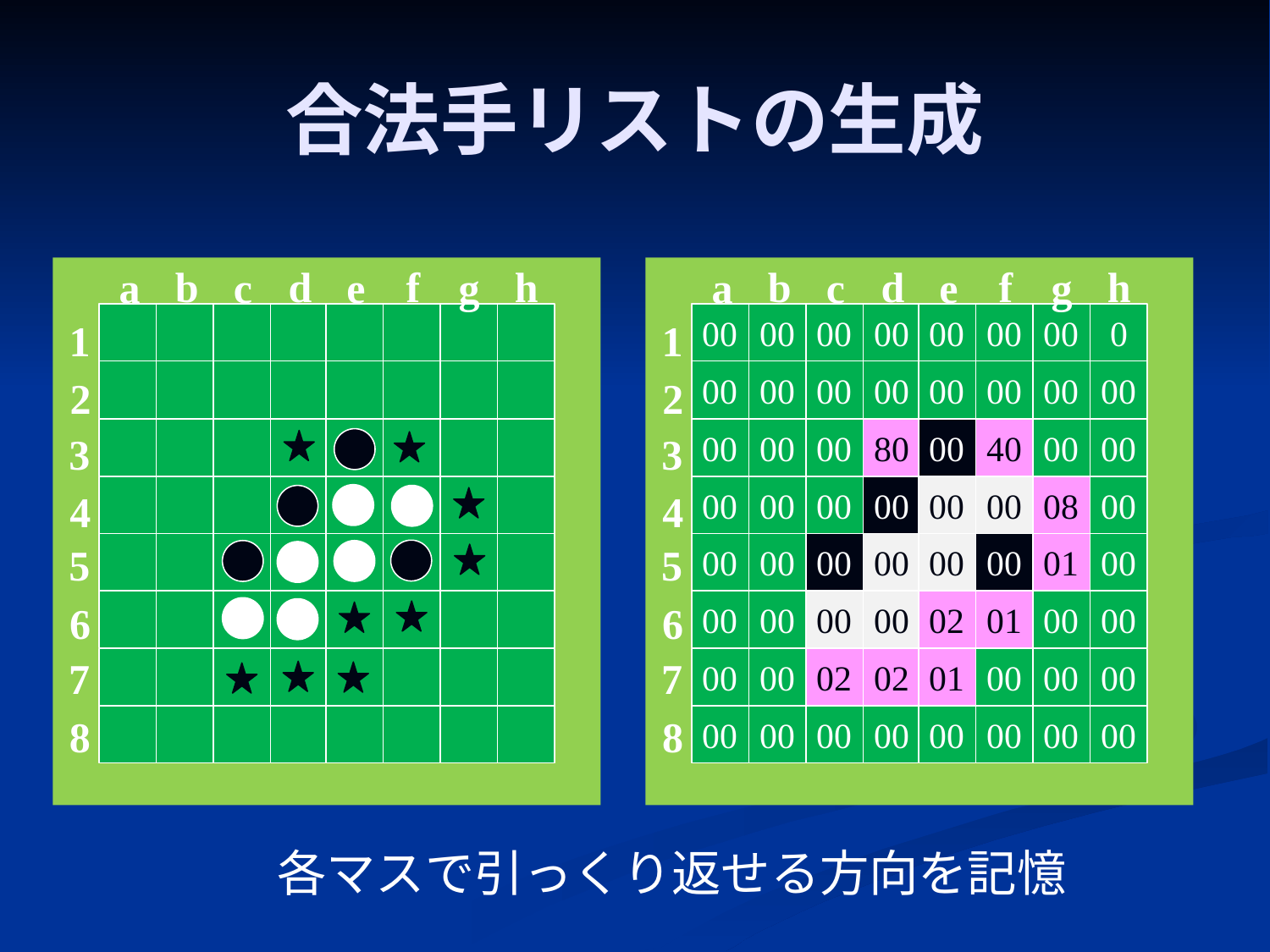

# 合法手リストの生成
d
h
b
f
c
g
a
e

1
2
3

4

5

6

7
8

d
h
b
f
c
g
a
e

00
00
00
00
00
00
00
0
00
00
00
00
00
00
00
00
00
00
00
80
00
40
00
00
00
00
00
00
00
00
08
00
00
00
00
00
00
01
00
00
00
00
00
00
02
01
00
00
00
00
02
02
01
00
00
00
00
00
00
00
00
00
00
00
1
2
3
4
5
6
7
8
各マスで引っくり返せる方向を記憶